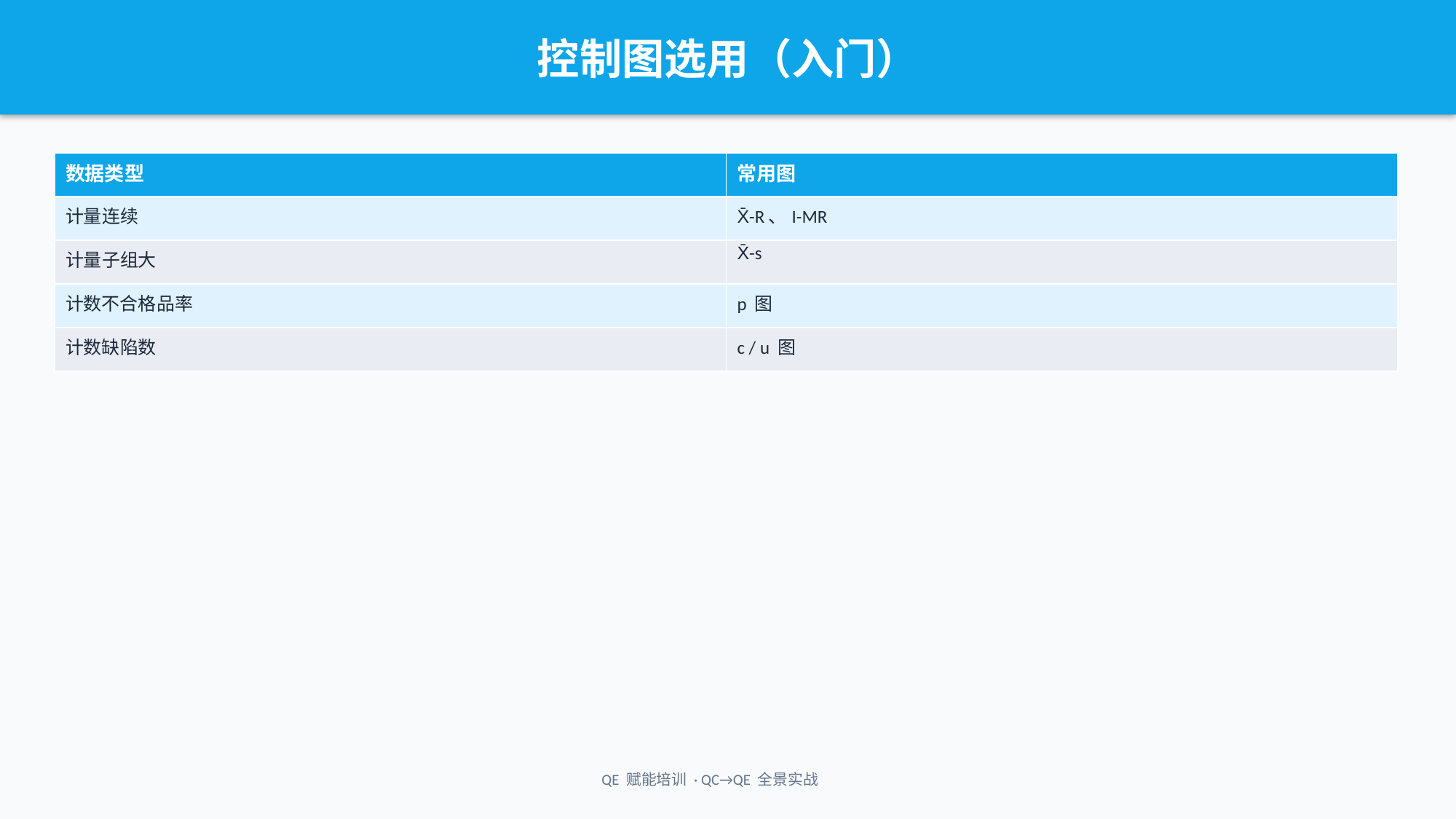

控制图选用（入门）
| 数据类型 | 常用图 |
| --- | --- |
| 计量连续 | X̄-R、I-MR |
| 计量子组大 | X̄-s |
| 计数不合格品率 | p 图 |
| 计数缺陷数 | c / u 图 |
QE 赋能培训 · QC→QE 全景实战